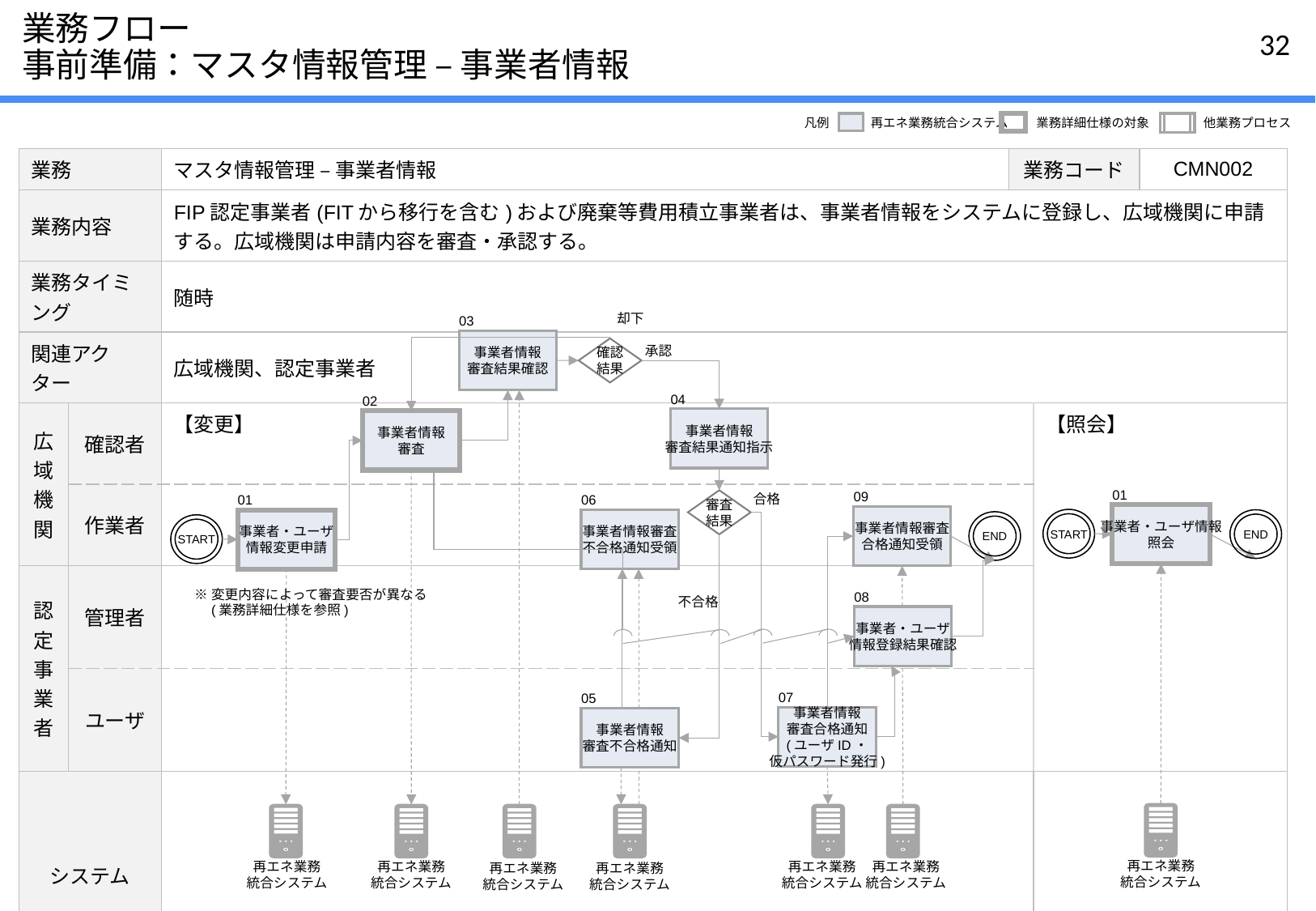

# 業務フロー 事前準備：マスタ情報管理 – 事業者情報
凡例
再エネ業務統合システム
業務詳細仕様の対象
他業務プロセス

| 業務 |  | マスタ情報管理 – 事業者情報 | 業務コード |  | CMN002 |
| --- | --- | --- | --- | --- | --- |
| 業務内容 |  | FIP認定事業者(FITから移行を含む)および廃棄等費用積立事業者は、事業者情報をシステムに登録し、広域機関に申請する。広域機関は申請内容を審査・承認する。 |  |  |  |
| 業務タイミング |  | 随時 |  |  |  |
| 関連アクター |  | 広域機関、認定事業者 |  |  |  |
| 広域機関 | 確認者 | 【変更】 | 【照会】 | 【照会】 |  |
|  | 作業者 |  |  |  |  |
| 認定事業者 | 管理者 |  |  |  |  |
|  | ユーザ |  |  |  |  |
| システム |  |  |  |  |  |
却下
03
事業者情報
審査結果確認
承認
確認
結果
04
事業者情報
審査結果通知指示
02
事業者情報
審査
01
事業者・ユーザ情報
照会
09
事業者情報審査
合格通知受領
合格
06
事業者情報審査
不合格通知受領
01
事業者・ユーザ
情報変更申請
審査
結果
START
END
END
START
※変更内容によって審査要否が異なる
　(業務詳細仕様を参照)
08
事業者・ユーザ
情報登録結果確認
不合格

07
事業者情報
審査合格通知
(ユーザID・
仮パスワード発行)
05
事業者情報
審査不合格通知

再エネ業務
統合システム
再エネ業務
統合システム
再エネ業務
統合システム
再エネ業務
統合システム
再エネ業務
統合システム
再エネ業務
統合システム
再エネ業務
統合システム